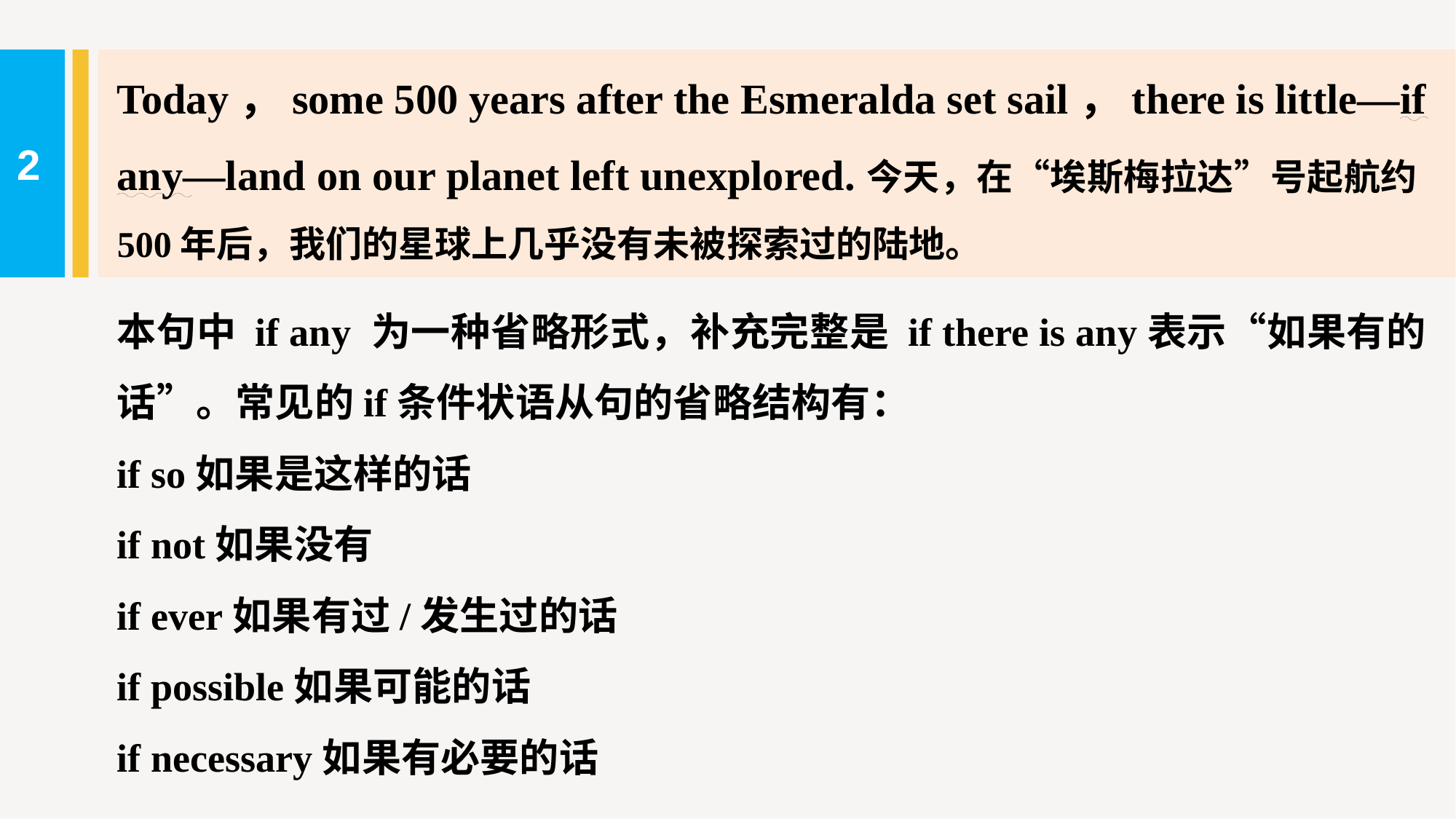

Today，some 500 years after the Esmeralda set sail，there is little—if any—land on our planet left unexplored.今天，在“埃斯梅拉达”号起航约500年后，我们的星球上几乎没有未被探索过的陆地。

2
本句中 if any 为一种省略形式，补充完整是 if there is any表示“如果有的话”。常见的if条件状语从句的省略结构有：
if so如果是这样的话
if not如果没有
if ever如果有过/发生过的话
if possible如果可能的话
if necessary如果有必要的话